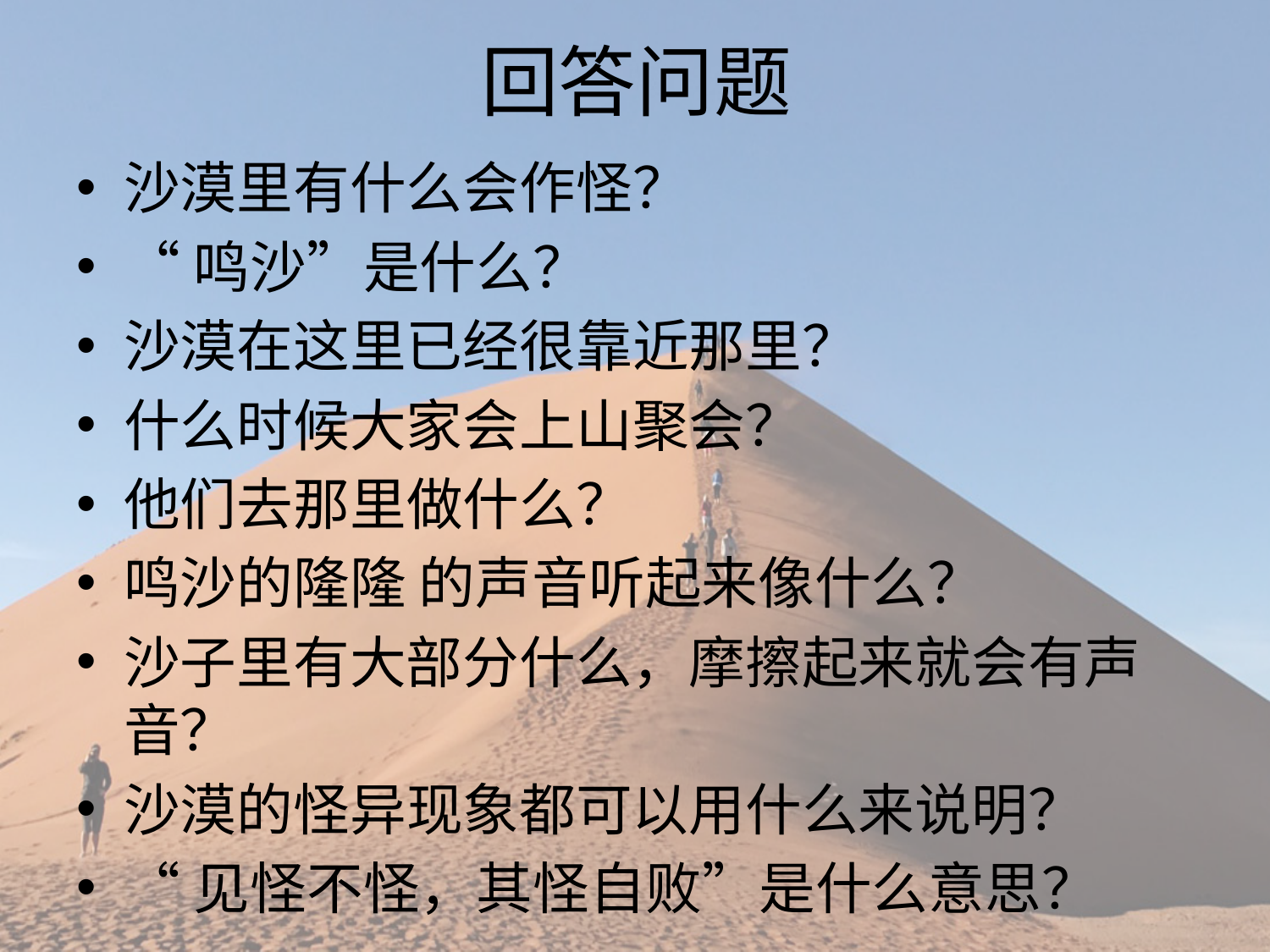

# 回答问题
沙漠里有什么会作怪？
“鸣沙”是什么？
沙漠在这里已经很靠近那里？
什么时候大家会上山聚会？
他们去那里做什么？
鸣沙的隆隆 的声音听起来像什么？
沙子里有大部分什么，摩擦起来就会有声音？
沙漠的怪异现象都可以用什么来说明？
“见怪不怪，其怪自败”是什么意思？